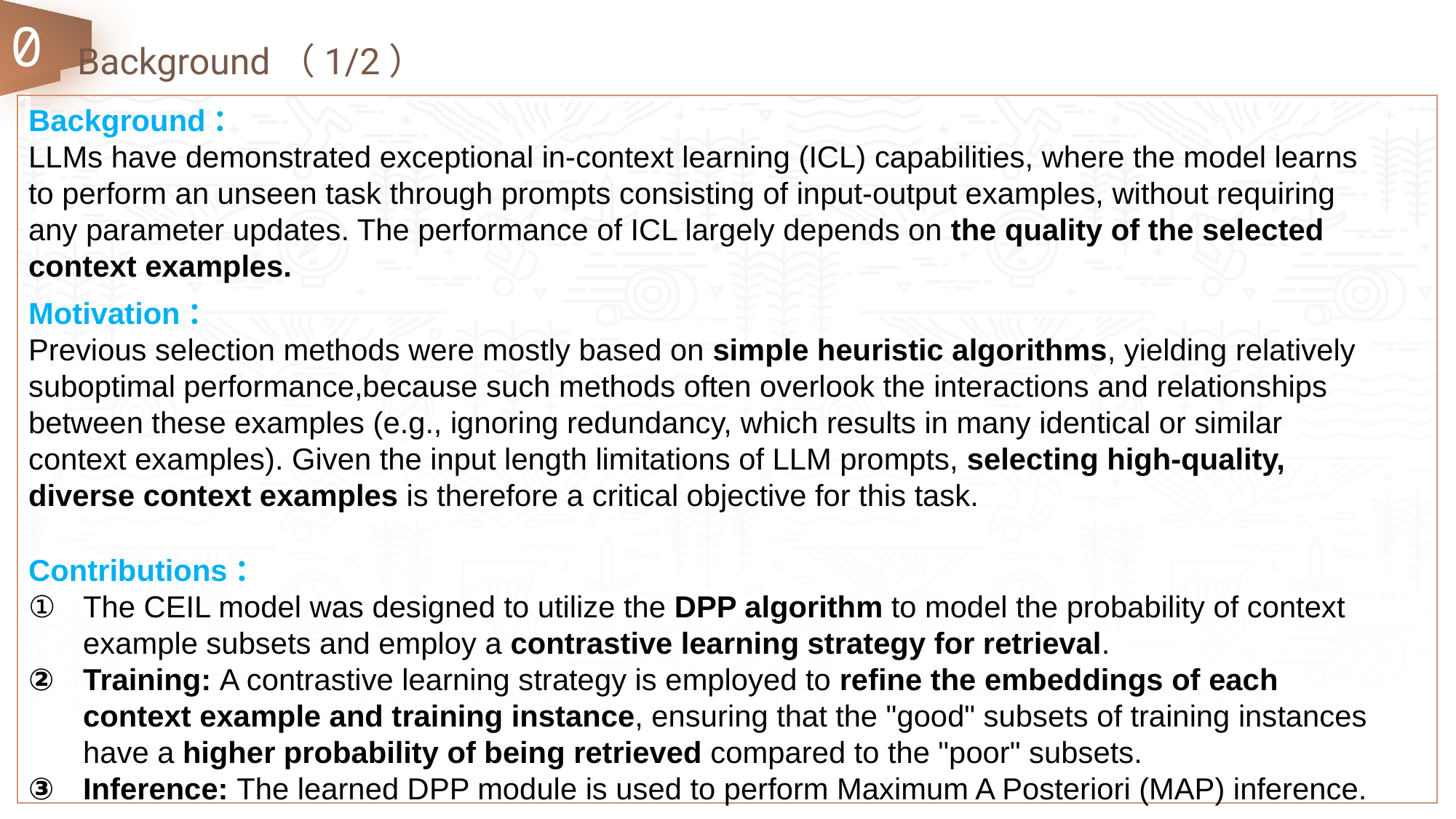

Background（1/2）
01

Background：
LLMs have demonstrated exceptional in-context learning (ICL) capabilities, where the model learns to perform an unseen task through prompts consisting of input-output examples, without requiring any parameter updates. The performance of ICL largely depends on the quality of the selected context examples.
在此填充内容
Motivation：
Previous selection methods were mostly based on simple heuristic algorithms, yielding relatively suboptimal performance,because such methods often overlook the interactions and relationships between these examples (e.g., ignoring redundancy, which results in many identical or similar context examples). Given the input length limitations of LLM prompts, selecting high-quality, diverse context examples is therefore a critical objective for this task.
Contributions：
The CEIL model was designed to utilize the DPP algorithm to model the probability of context example subsets and employ a contrastive learning strategy for retrieval.
Training: A contrastive learning strategy is employed to refine the embeddings of each context example and training instance, ensuring that the "good" subsets of training instances have a higher probability of being retrieved compared to the "poor" subsets.
Inference: The learned DPP module is used to perform Maximum A Posteriori (MAP) inference.